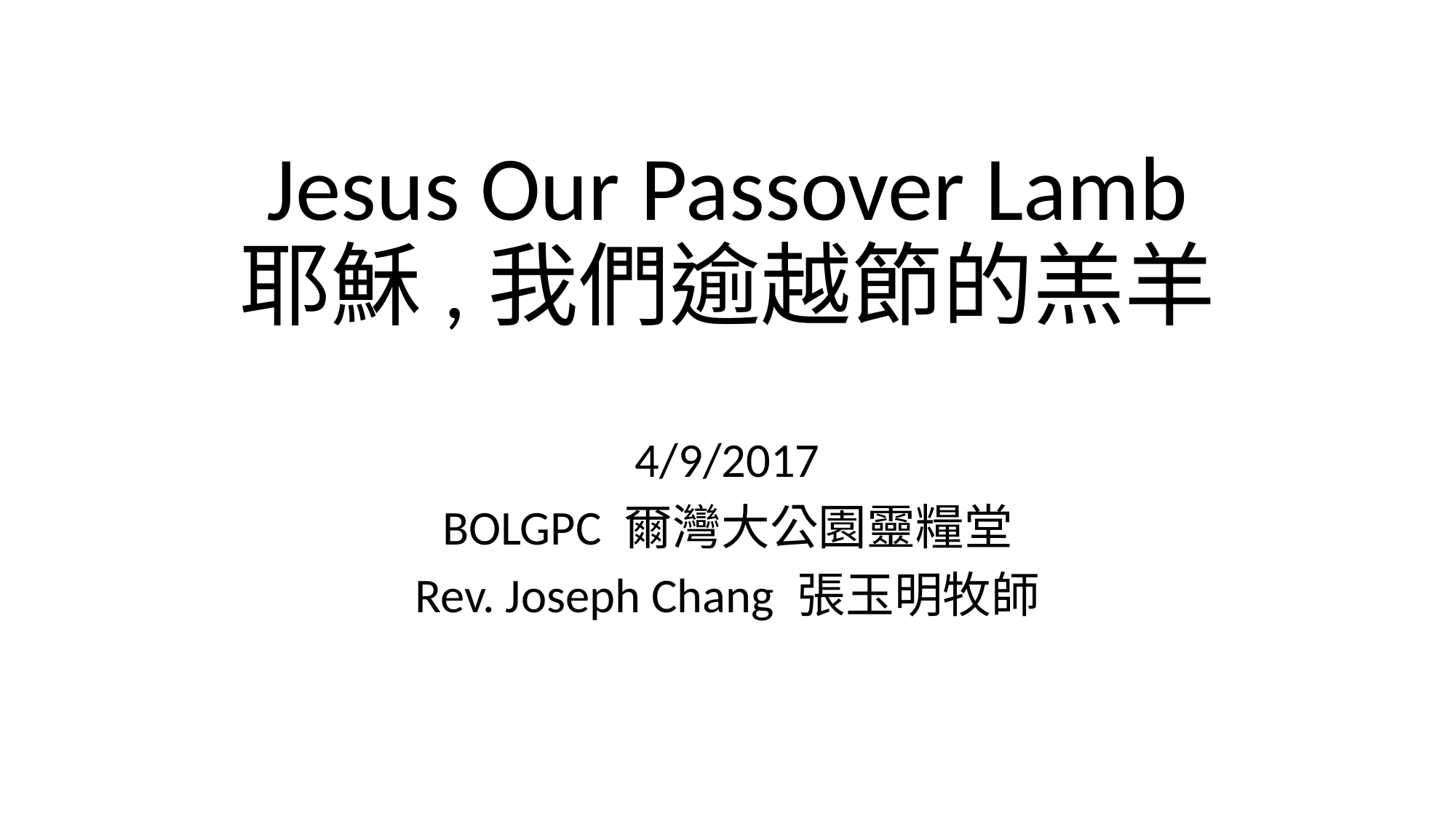

# Jesus Our Passover Lamb 耶穌,我們逾越節的羔羊
4/9/2017
BOLGPC 爾灣大公園靈糧堂
Rev. Joseph Chang 張玉明牧師